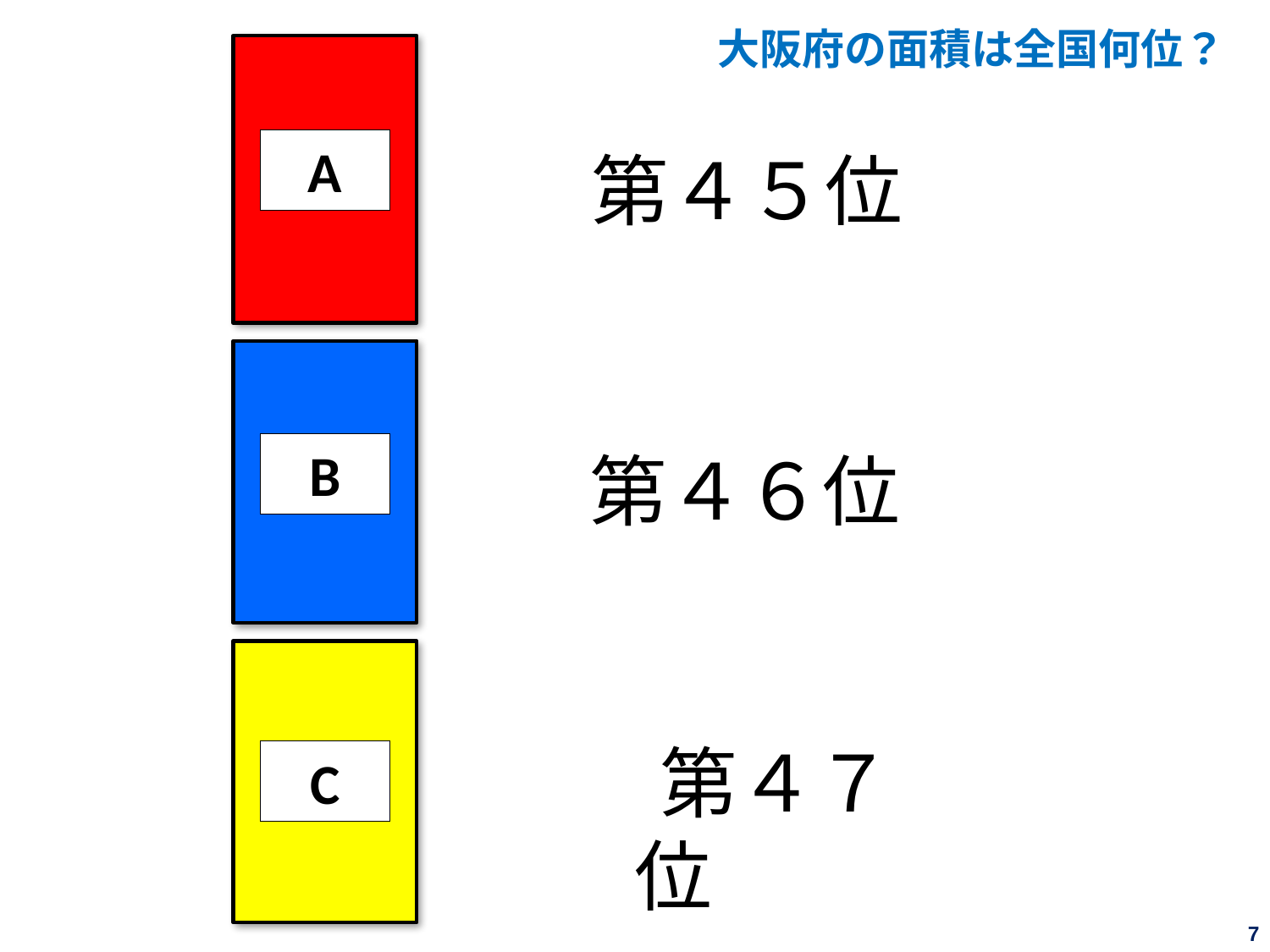

大阪府の面積は全国何位？

A
第４５位

B
第４６位

      　　第４７位
C
7